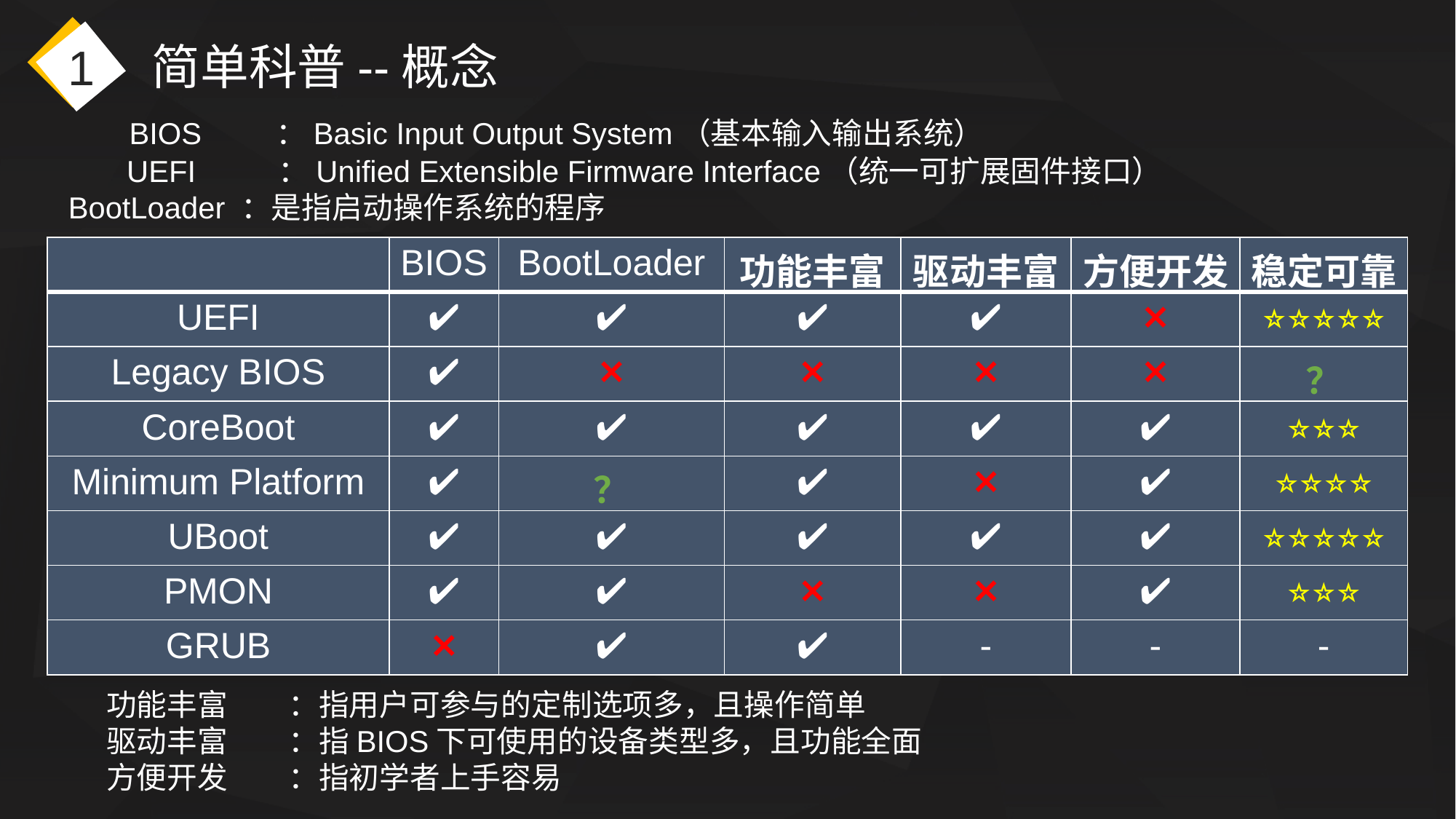

简单科普--概念
1
      BIOS        ：Basic Input Output System（基本输入输出系统）
       UEFI         ：Unified Extensible Firmware Interface（统一可扩展固件接口）
BootLoader ：是指启动操作系统的程序
|  | BIOS | BootLoader | 功能丰富 | 驱动丰富 | 方便开发 | 稳定可靠 |
| --- | --- | --- | --- | --- | --- | --- |
| UEFI | ✔ | ✔ | ✔ | ✔ | ❌ | ⭐⭐⭐⭐⭐ |
| Legacy BIOS | ✔ | ❌ | ❌ | ❌ | ❌ | ？ |
| CoreBoot | ✔ | ✔ | ✔ | ✔ | ✔ | ⭐⭐⭐ |
| Minimum Platform | ✔ | ？ | ✔ | ❌ | ✔ | ⭐⭐⭐⭐ |
| UBoot | ✔ | ✔ | ✔ | ✔ | ✔ | ⭐⭐⭐⭐⭐ |
| PMON | ✔ | ✔ | ❌ | ❌ | ✔ | ⭐⭐⭐ |
| GRUB | ❌ | ✔ | ✔ | - | - | - |
     功能丰富         ：指用户可参与的定制选项多，且操作简单
     驱动丰富         ：指BIOS下可使用的设备类型多，且功能全面
     方便开发         ：指初学者上手容易